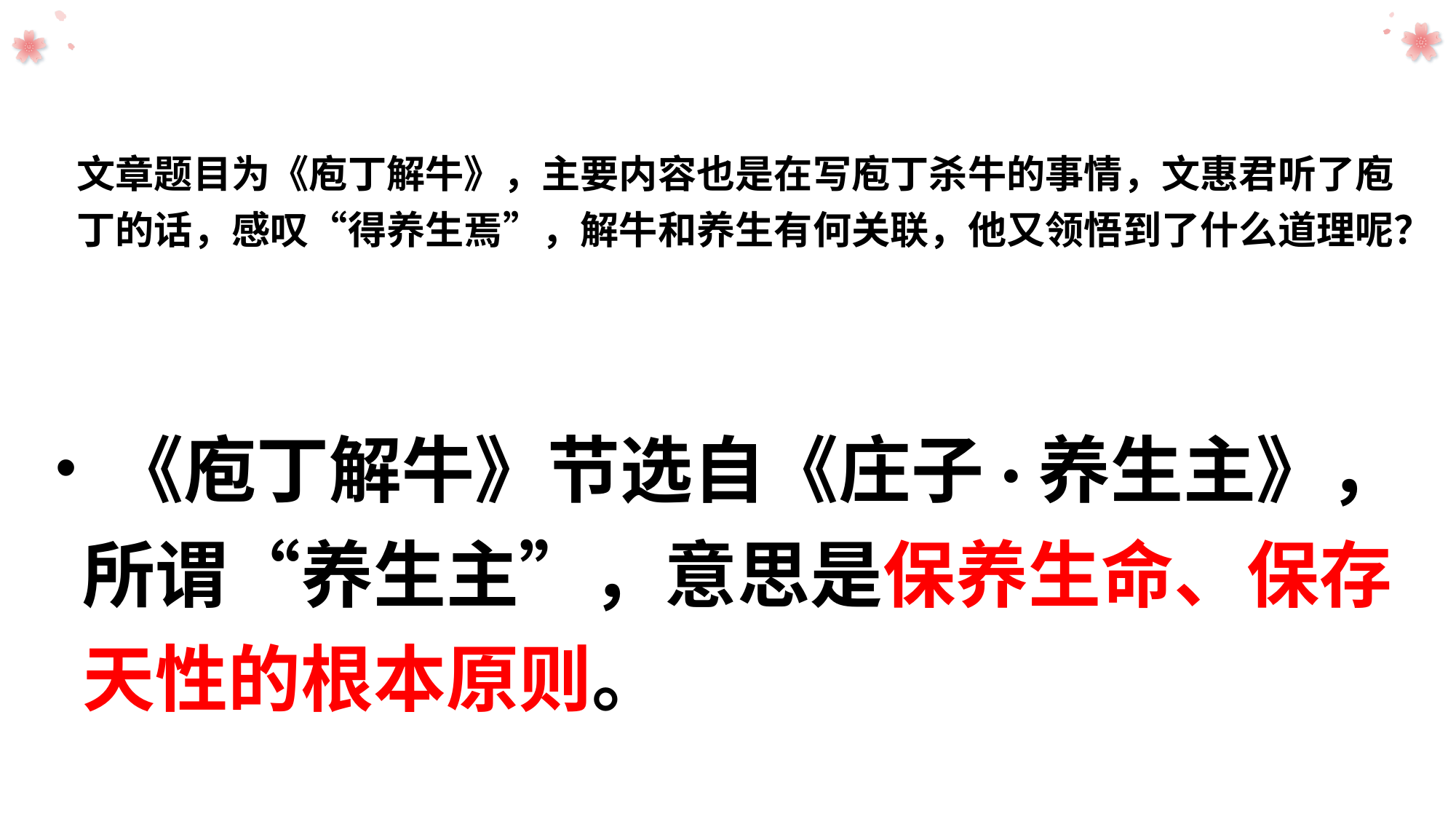

# 文章题目为《庖丁解牛》，主要内容也是在写庖丁杀牛的事情，文惠君听了庖丁的话，感叹“得养生焉”，解牛和养生有何关联，他又领悟到了什么道理呢？
 《庖丁解牛》节选自《庄子·养生主》，所谓“养生主”，意思是保养生命、保存天性的根本原则。